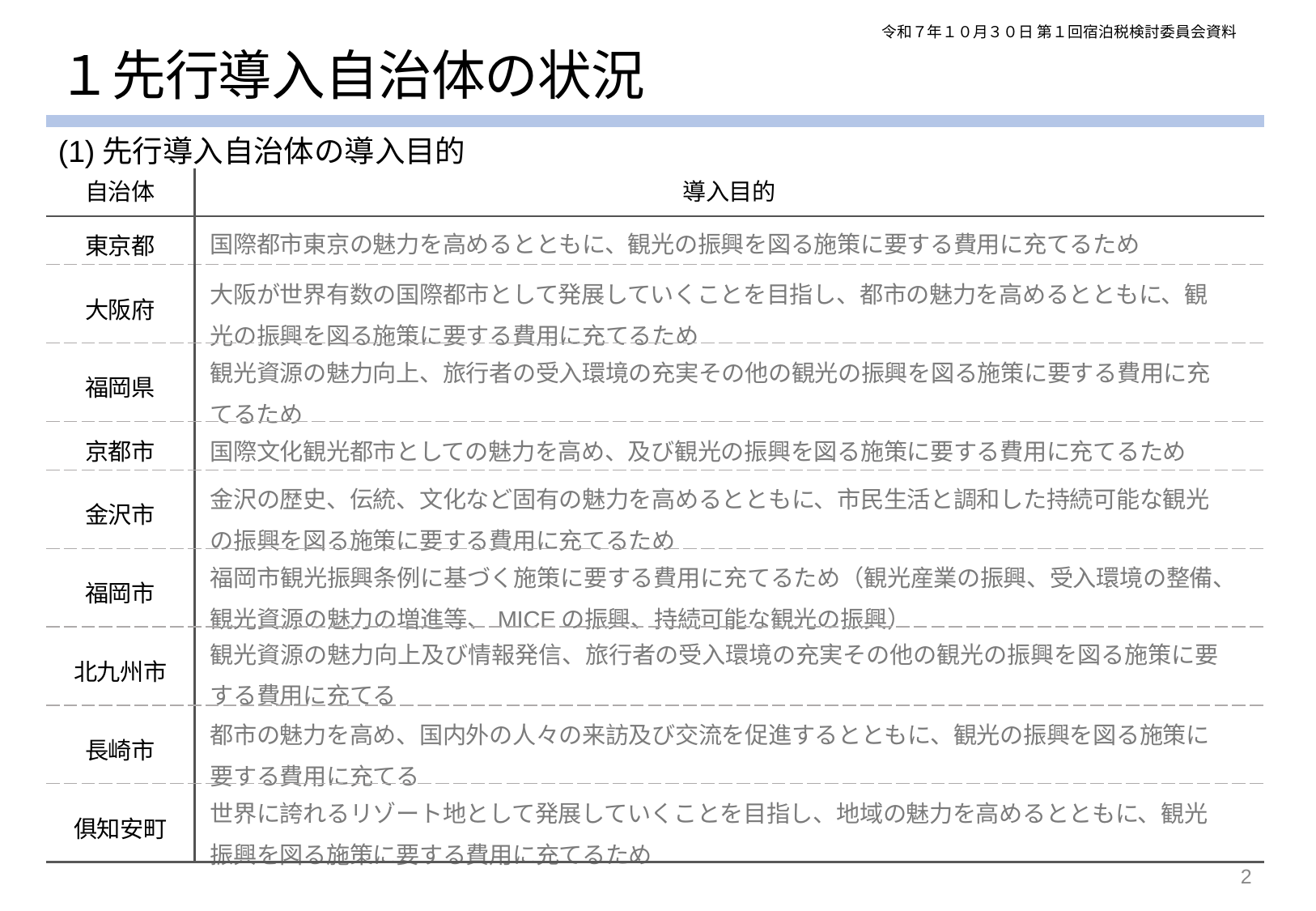

令和７年１０月３０日 第１回宿泊税検討委員会資料
# １先行導入自治体の状況
(1)先行導入自治体の導入目的

| 自治体 | 導入目的 |
| --- | --- |
| 東京都 | 国際都市東京の魅力を高めるとともに、観光の振興を図る施策に要する費用に充てるため |
| 大阪府 | 大阪が世界有数の国際都市として発展していくことを目指し、都市の魅力を高めるとともに、観光の振興を図る施策に要する費用に充てるため |
| 福岡県 | 観光資源の魅力向上、旅行者の受入環境の充実その他の観光の振興を図る施策に要する費用に充てるため |
| 京都市 | 国際文化観光都市としての魅力を高め、及び観光の振興を図る施策に要する費用に充てるため |
| 金沢市 | 金沢の歴史、伝統、文化など固有の魅力を高めるとともに、市民生活と調和した持続可能な観光の振興を図る施策に要する費用に充てるため |
| 福岡市 | 福岡市観光振興条例に基づく施策に要する費用に充てるため（観光産業の振興、受入環境の整備、観光資源の魅力の増進等、MICEの振興、持続可能な観光の振興） |
| 北九州市 | 観光資源の魅力向上及び情報発信、旅行者の受入環境の充実その他の観光の振興を図る施策に要 する費用に充てる |
| 長崎市 | 都市の魅力を高め、国内外の人々の来訪及び交流を促進するとともに、観光の振興を図る施策に要する費用に充てる |
| 俱知安町 | 世界に誇れるリゾート地として発展していくことを目指し、地域の魅力を高めるとともに、観光振興を図る施策に要する費用に充てるため |
2